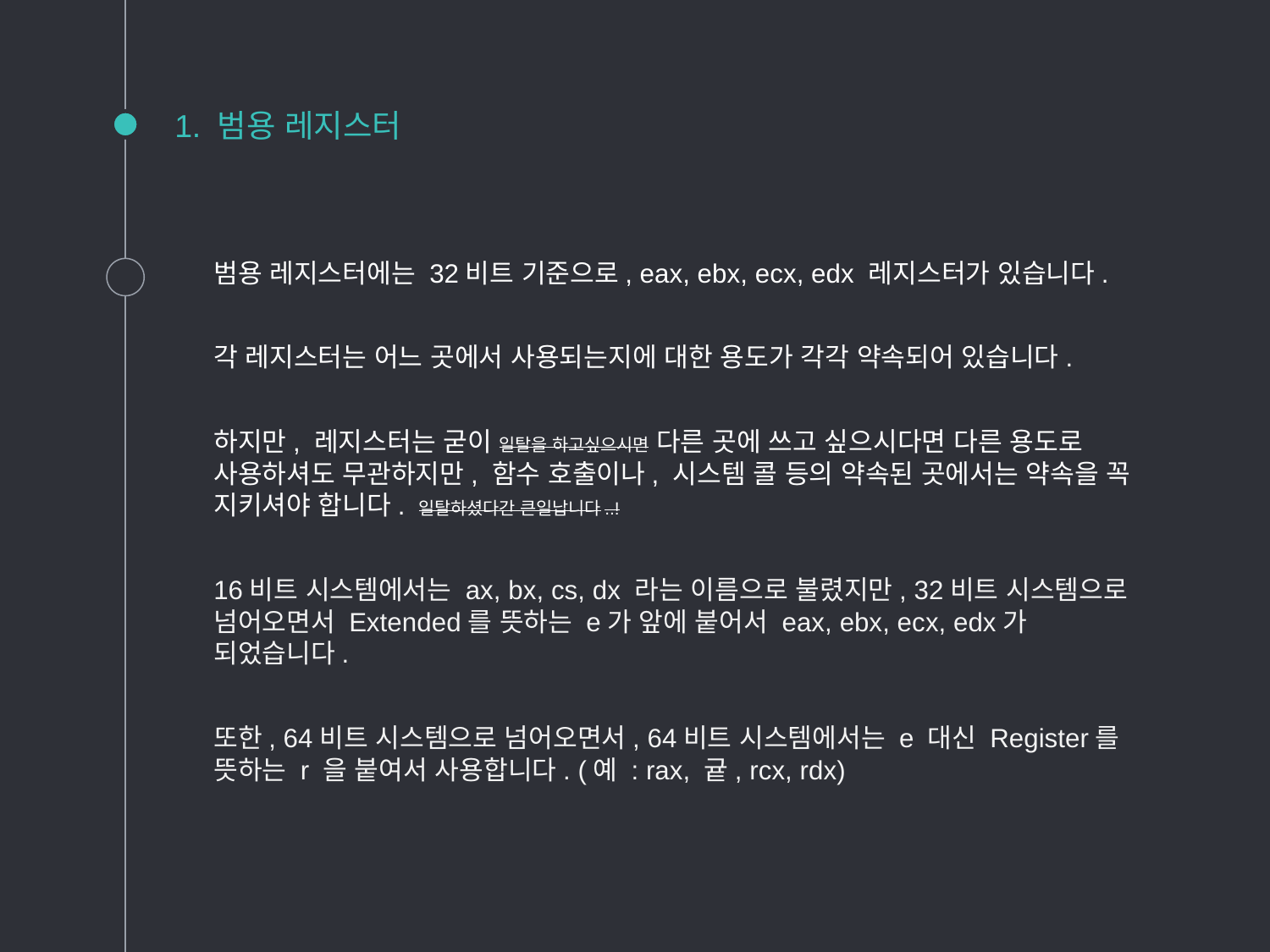

# 1. 범용 레지스터
범용 레지스터에는 32비트 기준으로, eax, ebx, ecx, edx 레지스터가 있습니다.

각 레지스터는 어느 곳에서 사용되는지에 대한 용도가 각각 약속되어 있습니다.

하지만, 레지스터는 굳이 일탈을 하고싶으시면 다른 곳에 쓰고 싶으시다면 다른 용도로 사용하셔도 무관하지만, 함수 호출이나, 시스템 콜 등의 약속된 곳에서는 약속을 꼭 지키셔야 합니다. 일탈하셨다간 큰일납니다..!

16비트 시스템에서는 ax, bx, cs, dx 라는 이름으로 불렸지만, 32비트 시스템으로 넘어오면서 Extended를 뜻하는 e가 앞에 붙어서 eax, ebx, ecx, edx가 되었습니다.

또한, 64비트 시스템으로 넘어오면서, 64비트 시스템에서는 e 대신 Register를 뜻하는 r 을 붙여서 사용합니다. (예 : rax, 귵, rcx, rdx)